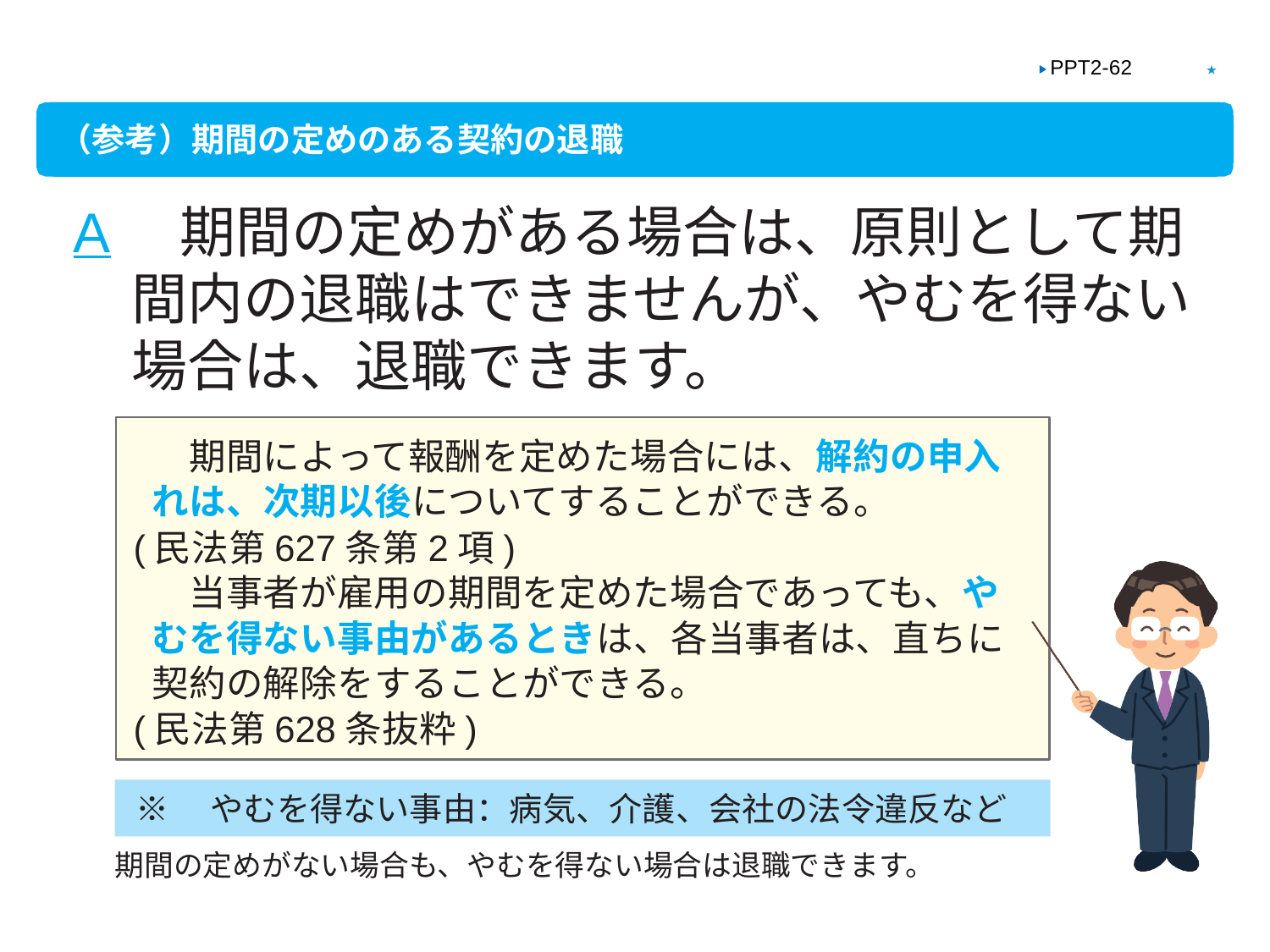

★
▶ PPT2-62

（参考）期間の定めのある契約の退職
A　期間の定めがある場合は、原則として期間内の退職はできませんが、やむを得ない場合は、退職できます。

　期間によって報酬を定めた場合には、解約の申入れは、次期以後についてすることができる。
(民法第627条第2項)
　当事者が雇用の期間を定めた場合であっても、やむを得ない事由があるときは、各当事者は、直ちに契約の解除をすることができる。
(民法第628条抜粋)

※　やむを得ない事由：病気、介護、会社の法令違反など
期間の定めがない場合も、やむを得ない場合は退職できます。